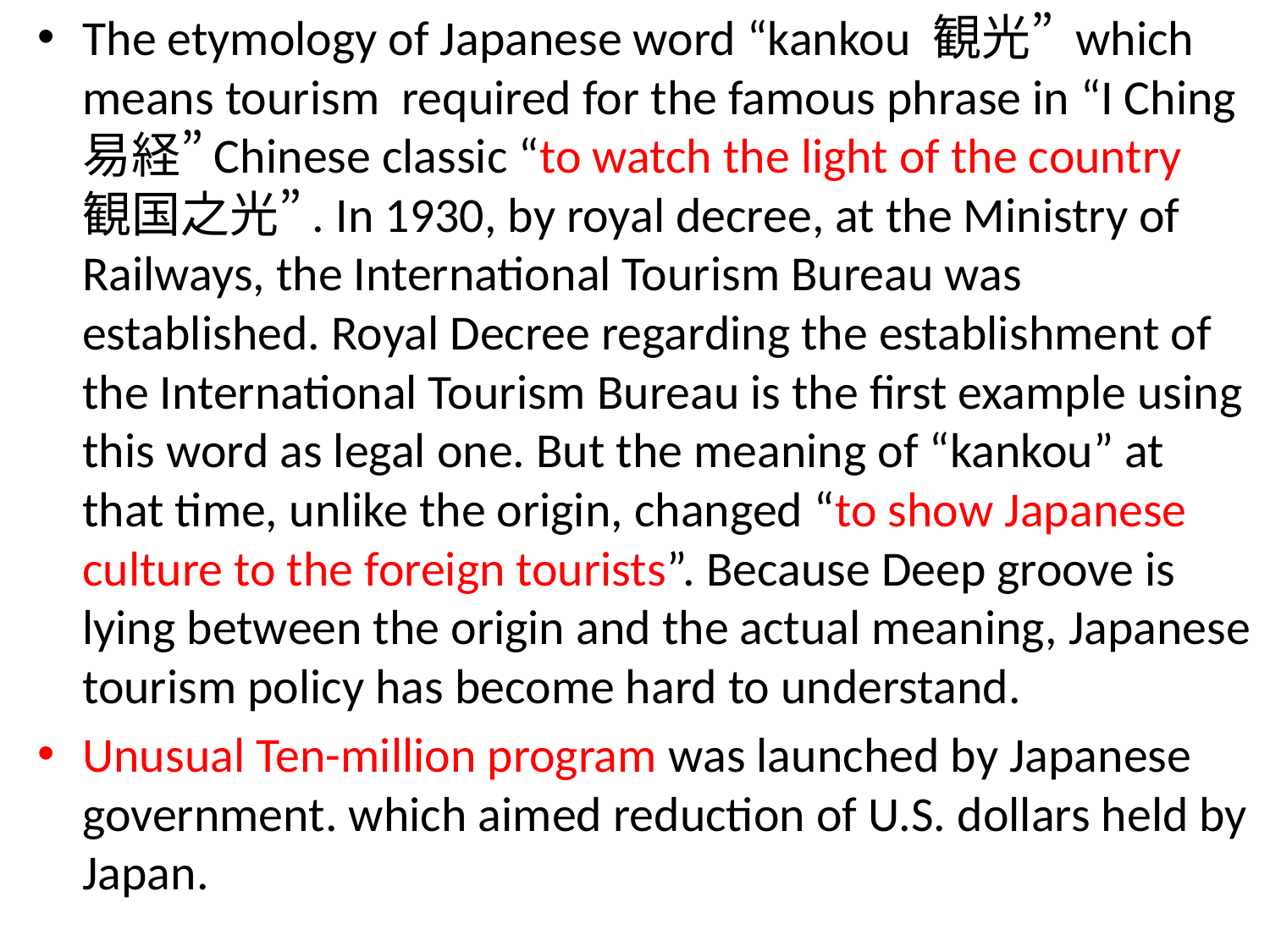

The etymology of Japanese word “kankou 観光” which means tourism  required for the famous phrase in “I Ching 易経”Chinese classic “to watch the light of the country　観国之光”. In 1930, by royal decree, at the Ministry of Railways, the International Tourism Bureau was established. Royal Decree regarding the establishment of the International Tourism Bureau is the first example using this word as legal one. But the meaning of “kankou” at that time, unlike the origin, changed “to show Japanese culture to the foreign tourists”. Because Deep groove is lying between the origin and the actual meaning, Japanese tourism policy has become hard to understand.
Unusual Ten-million program was launched by Japanese government. which aimed reduction of U.S. dollars held by Japan.